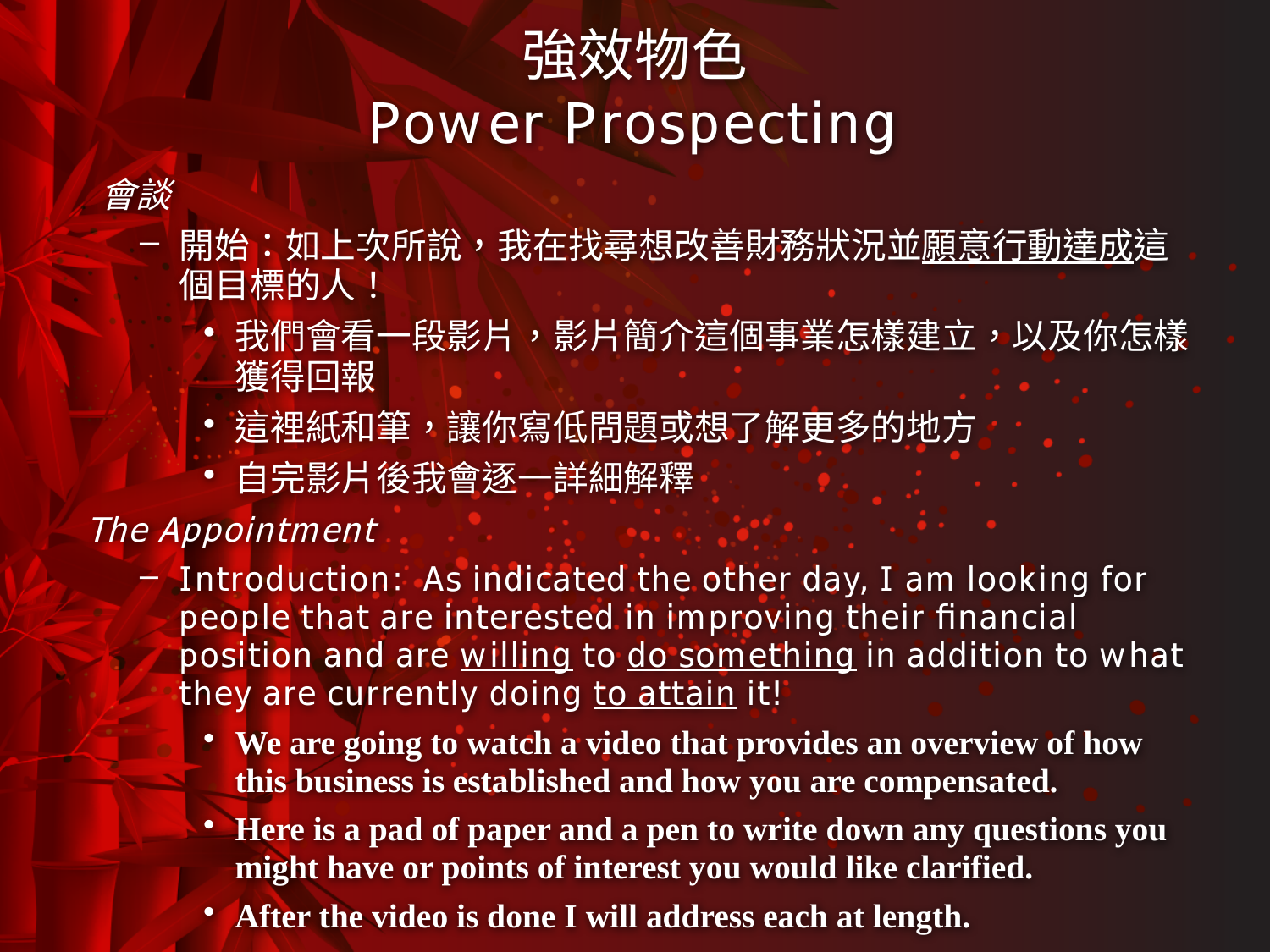

# 強效物色 Power Prospecting
  會談
開始：如上次所說，我在找尋想改善財務狀況並願意行動達成這個目標的人！
我們會看一段影片，影片簡介這個事業怎樣建立，以及你怎樣獲得回報
這裡紙和筆，讓你寫低問題或想了解更多的地方
自完影片後我會逐一詳細解釋
 The Appointment
Introduction:  As indicated the other day, I am looking for people that are interested in improving their financial position and are willing to do something in addition to what they are currently doing to attain it!
We are going to watch a video that provides an overview of how this business is established and how you are compensated.
Here is a pad of paper and a pen to write down any questions you might have or points of interest you would like clarified.
After the video is done I will address each at length.